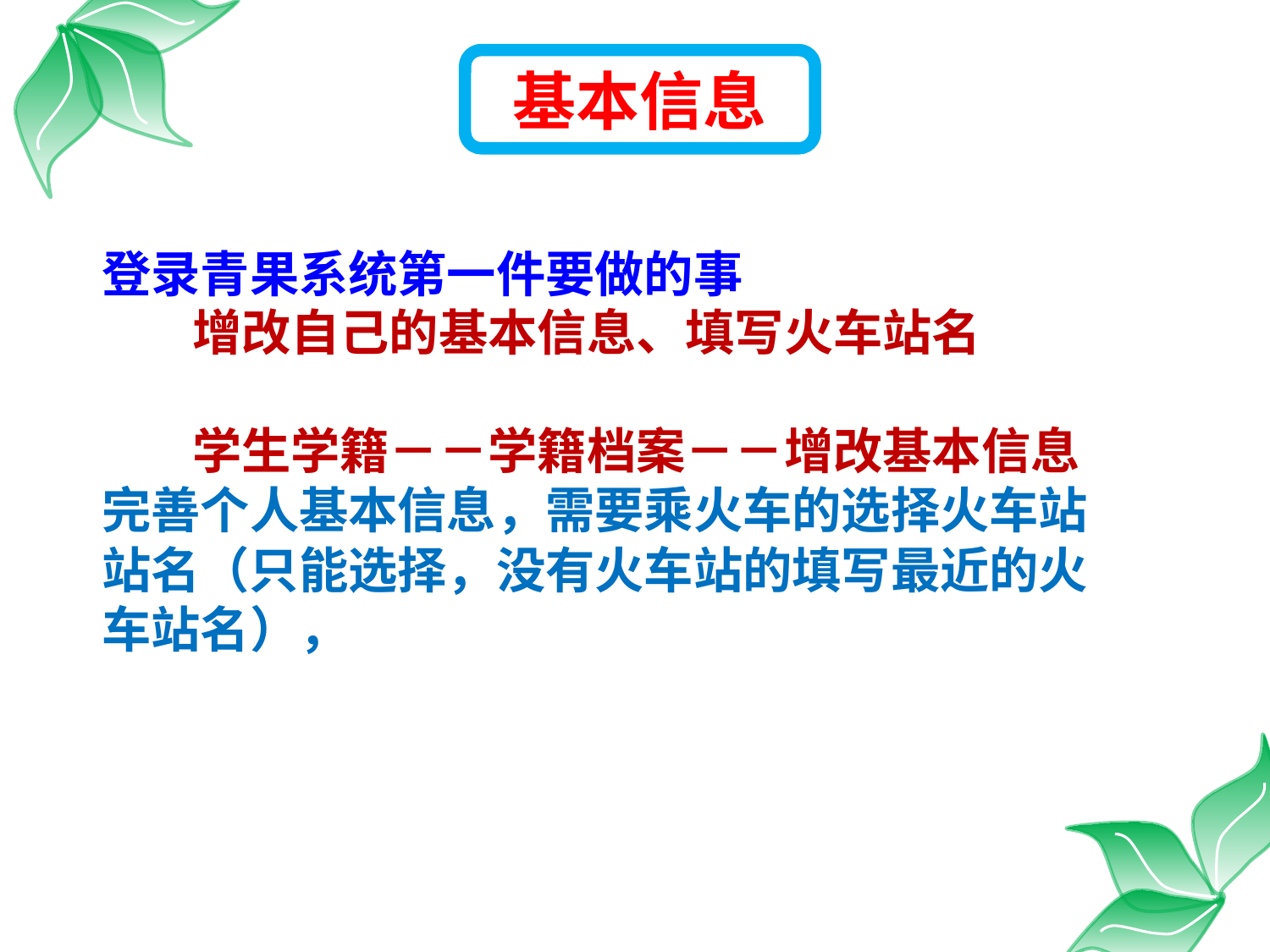

基本信息

登录青果系统第一件要做的事
       增改自己的基本信息、填写火车站名

       学生学籍－－学籍档案－－增改基本信息
完善个人基本信息，需要乘火车的选择火车站站名（只能选择，没有火车站的填写最近的火车站名），